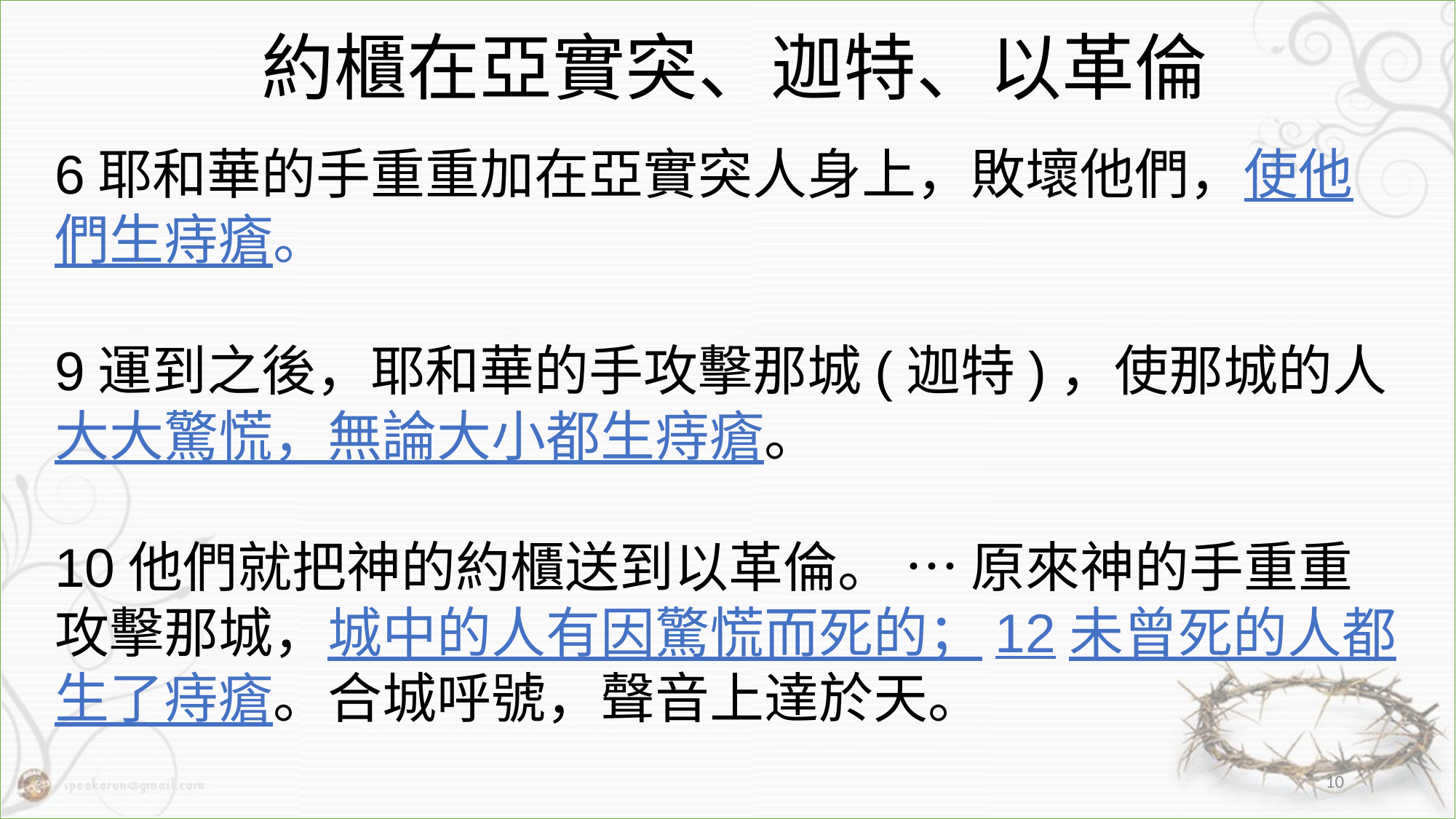

約櫃在亞實突、迦特、以革倫
6耶和華的手重重加在亞實突人身上，敗壞他們，使他們生痔瘡。

9運到之後，耶和華的手攻擊那城(迦特)，使那城的人大大驚慌，無論大小都生痔瘡。

10他們就把神的約櫃送到以革倫。 … 原來神的手重重攻擊那城，城中的人有因驚慌而死的；12未曾死的人都生了痔瘡。合城呼號，聲音上達於天。
10